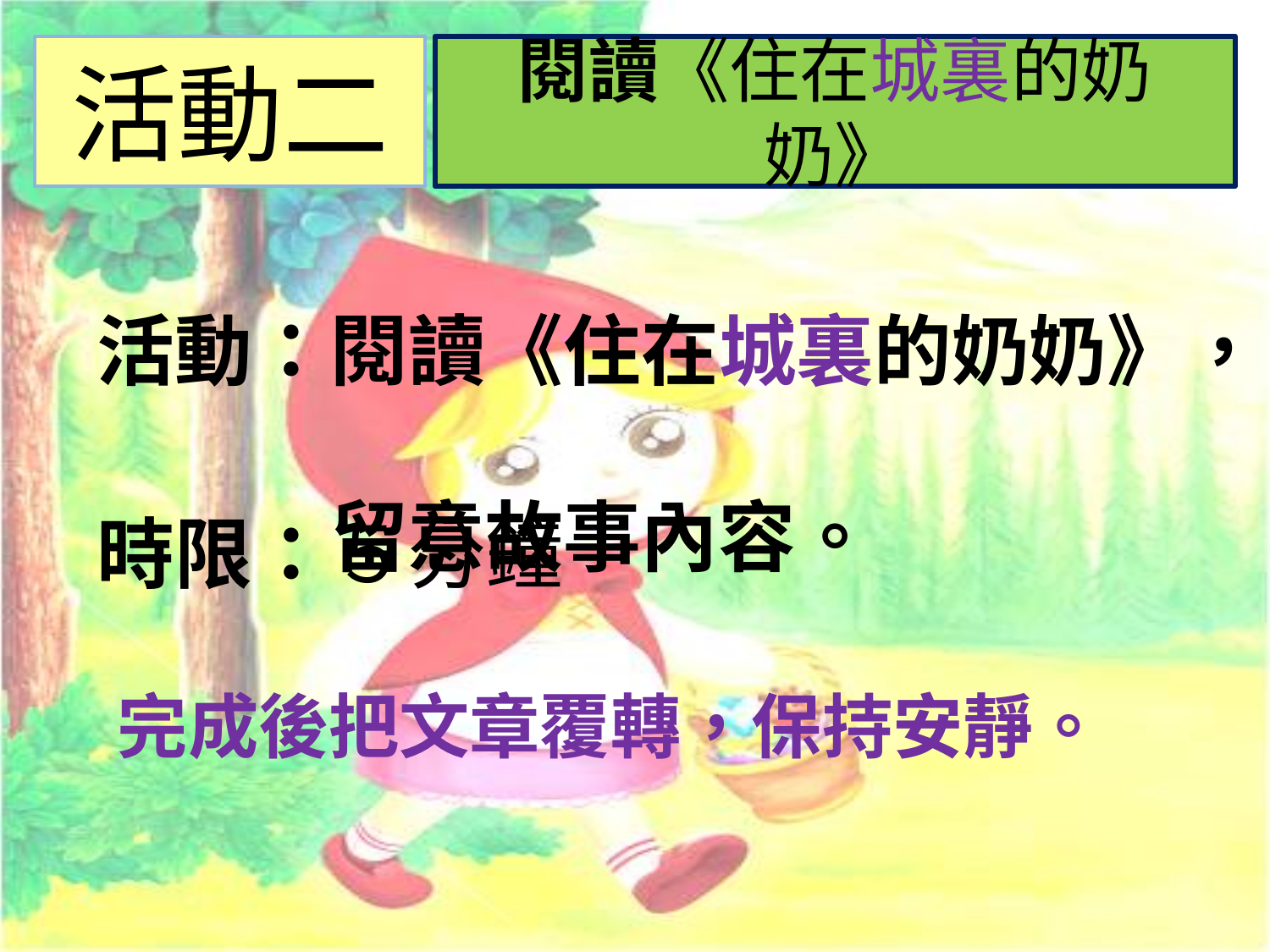

活動二
# 閱讀《住在城裏的奶奶》
活動：閱讀《住在城裏的奶奶》，
　　　留意故事內容。
時限：５分鐘
完成後把文章覆轉，保持安靜。